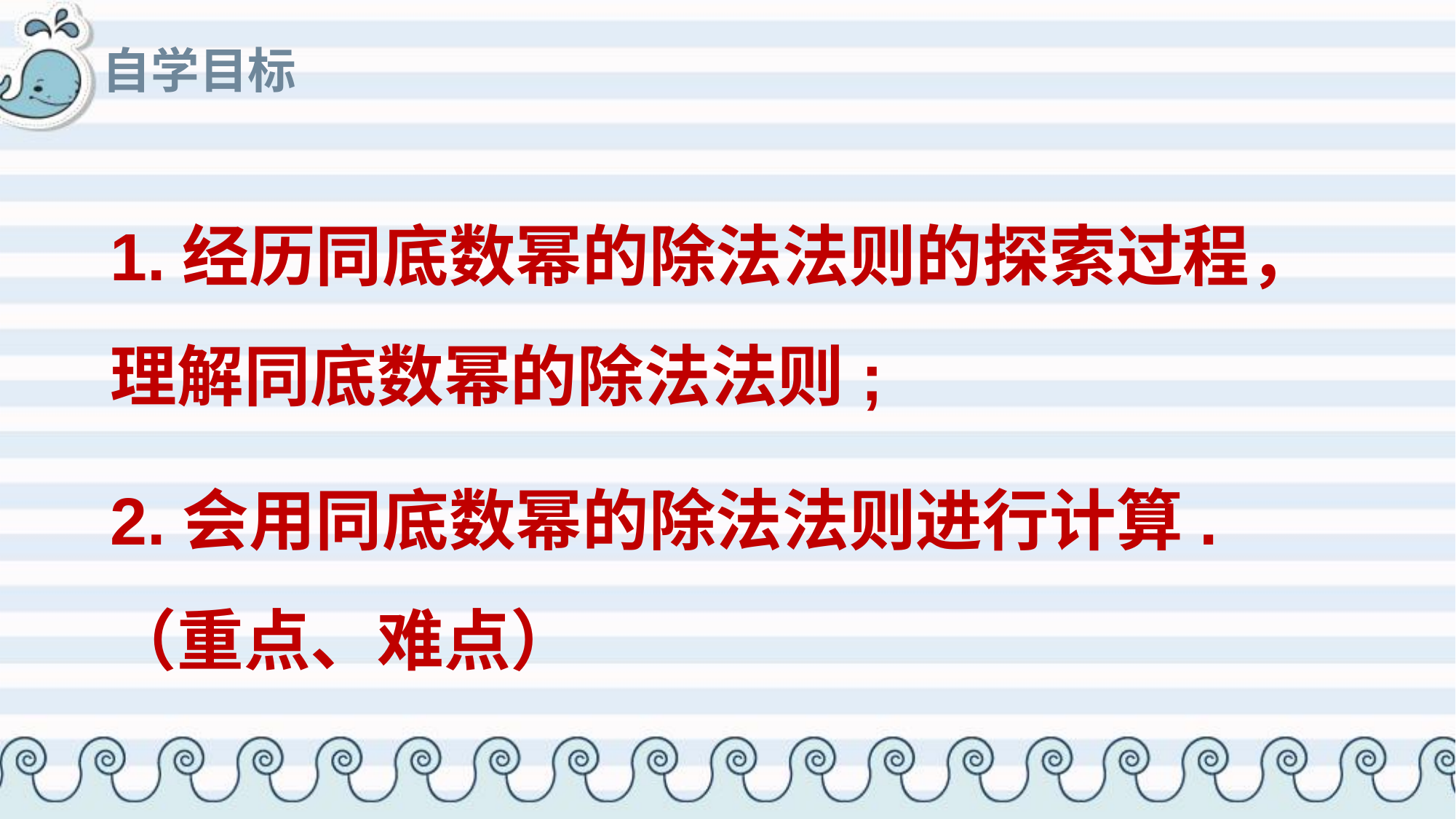

# 自学目标
1.经历同底数幂的除法法则的探索过程，理解同底数幂的除法法则;
2.会用同底数幂的除法法则进行计算.（重点、难点）